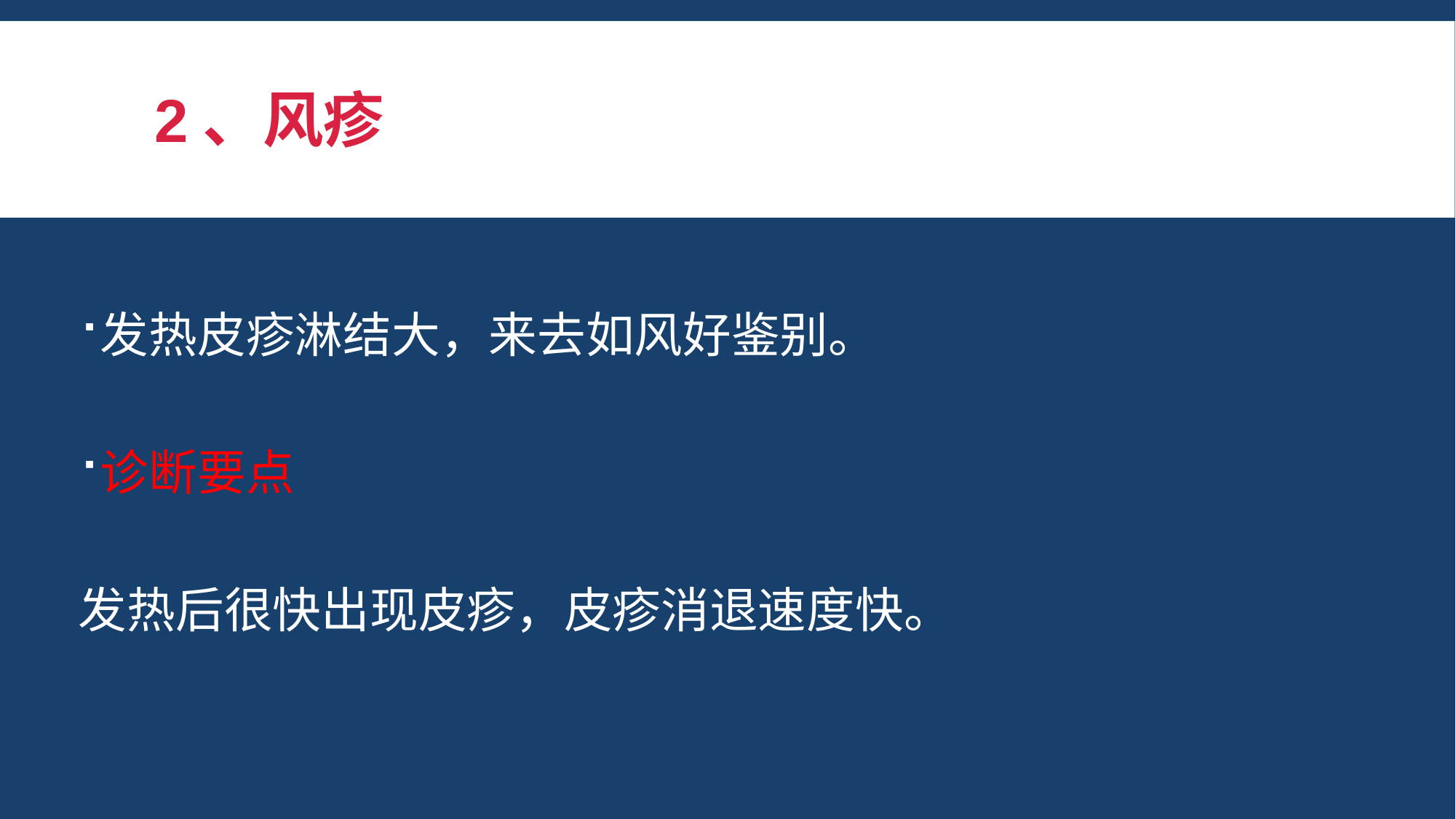

# 2、风疹
发热皮疹淋结大，来去如风好鉴别。
诊断要点
发热后很快出现皮疹，皮疹消退速度快。